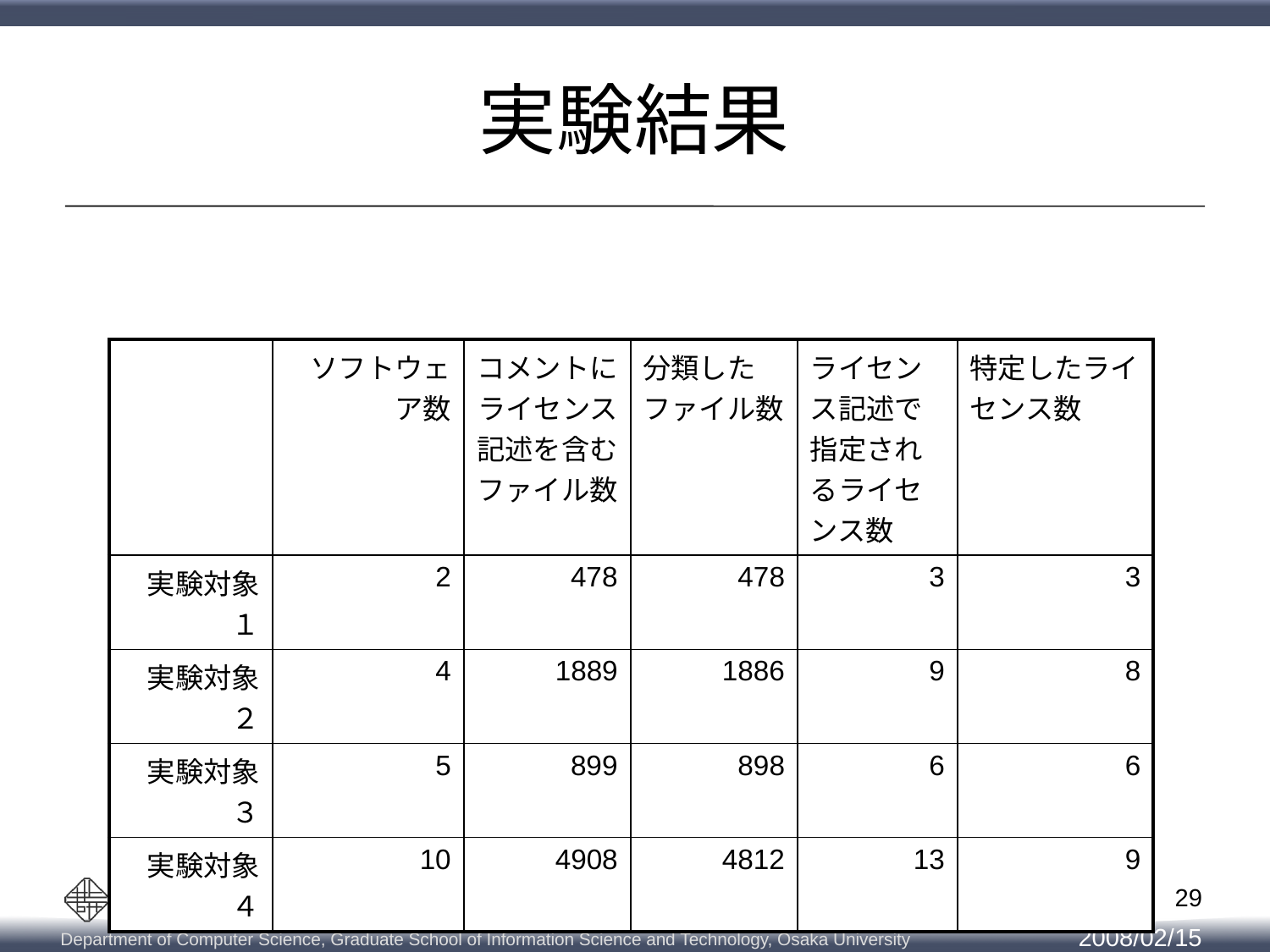

# 実験結果

|  | ソフトウェア数 | コメントに ライセンス記述を含むファイル数 | 分類したファイル数 | ライセンス記述で指定されるライセンス数 | 特定したライセンス数 |
| --- | --- | --- | --- | --- | --- |
| 実験対象１ | 2 | 478 | 478 | 3 | 3 |
| 実験対象２ | 4 | 1889 | 1886 | 9 | 8 |
| 実験対象３ | 5 | 899 | 898 | 6 | 6 |
| 実験対象４ | 10 | 4908 | 4812 | 13 | 9 |
29
平成19年度修士論文発表会
2008/02/15